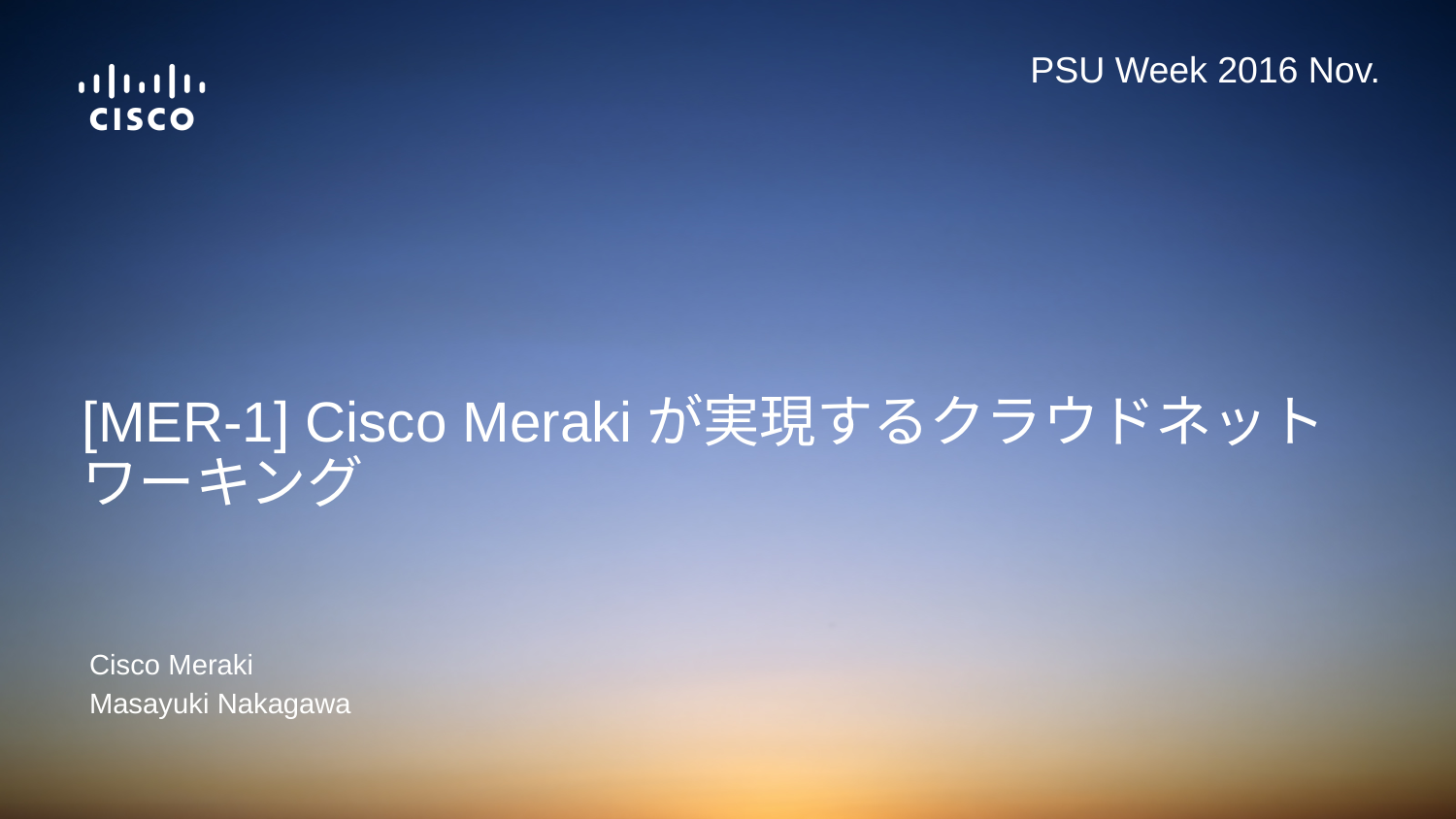

# [MER-1] Cisco Merakiが実現するクラウドネットワーキング
Cisco Meraki
Masayuki Nakagawa